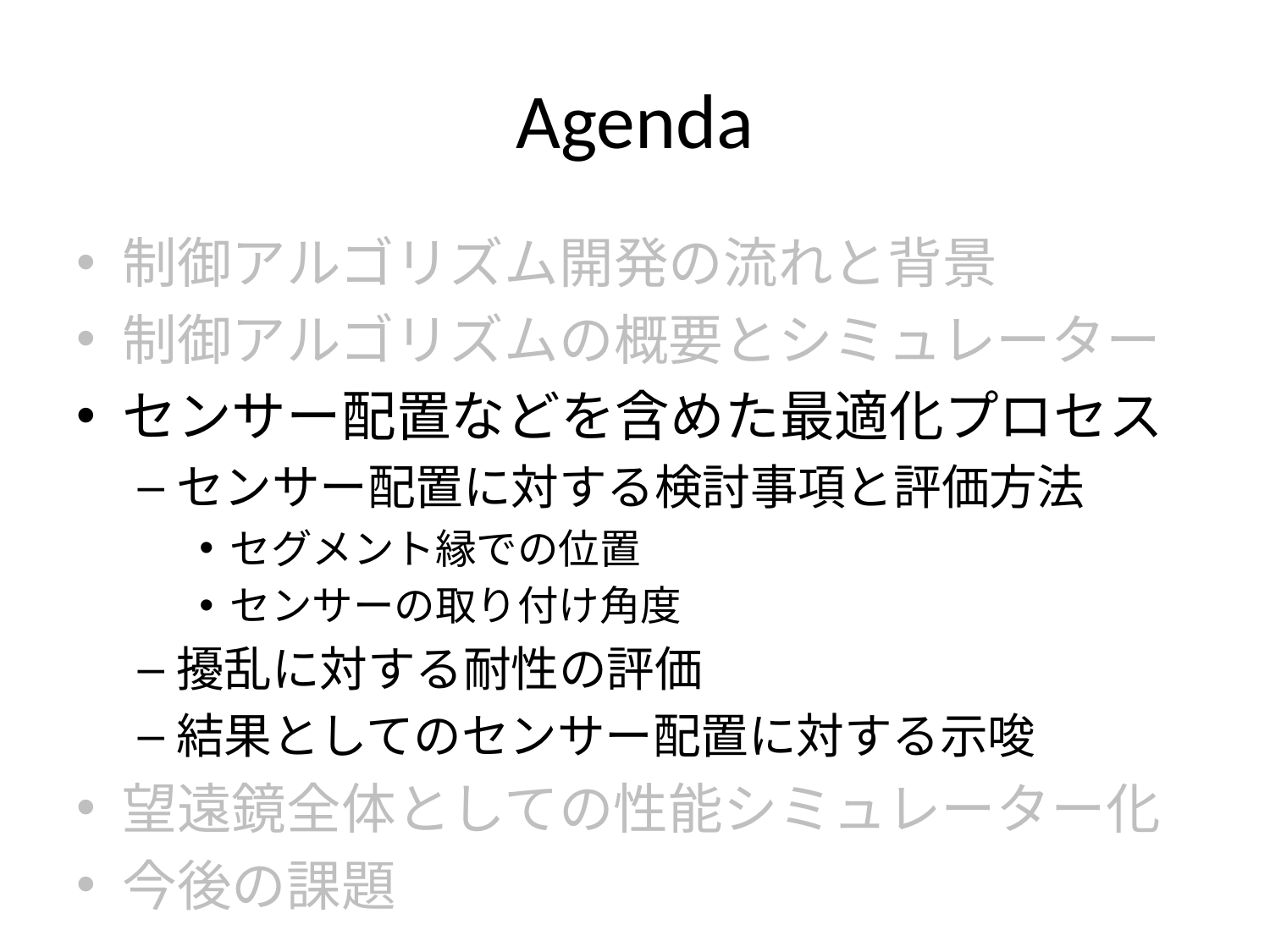

# Agenda
制御アルゴリズム開発の流れと背景
制御アルゴリズムの概要とシミュレーター
センサー配置などを含めた最適化プロセス
センサー配置に対する検討事項と評価方法
セグメント縁での位置
センサーの取り付け角度
擾乱に対する耐性の評価
結果としてのセンサー配置に対する示唆
望遠鏡全体としての性能シミュレーター化
今後の課題